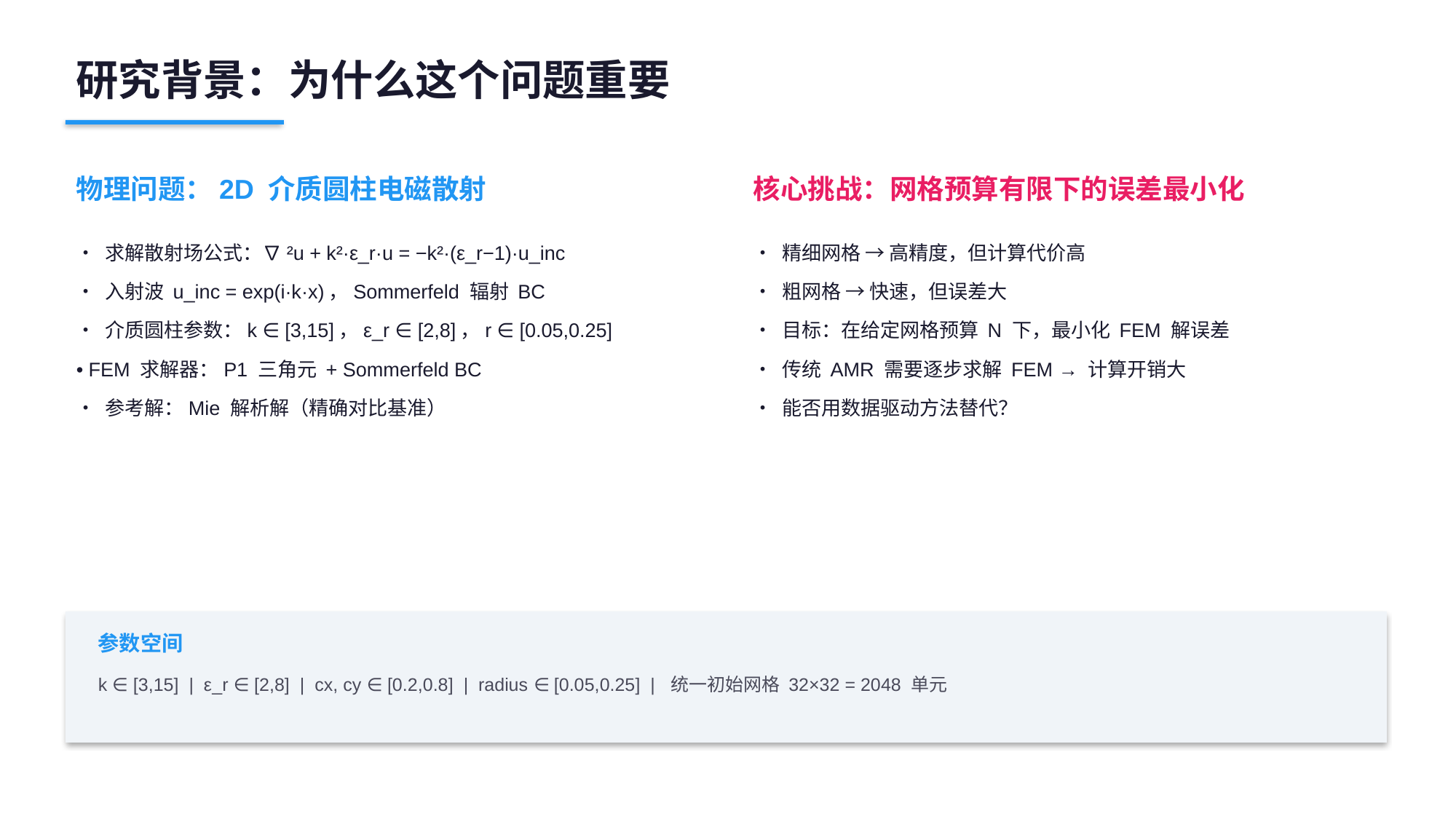

研究背景：为什么这个问题重要

物理问题：2D 介质圆柱电磁散射
核心挑战：网格预算有限下的误差最小化
• 求解散射场公式：∇²u + k²·ε_r·u = −k²·(ε_r−1)·u_inc
• 入射波 u_inc = exp(i·k·x)，Sommerfeld 辐射 BC
• 介质圆柱参数：k ∈ [3,15]，ε_r ∈ [2,8]，r ∈ [0.05,0.25]
• FEM 求解器：P1 三角元 + Sommerfeld BC
• 参考解：Mie 解析解（精确对比基准）
• 精细网格 → 高精度，但计算代价高
• 粗网格 → 快速，但误差大
• 目标：在给定网格预算 N 下，最小化 FEM 解误差
• 传统 AMR 需要逐步求解 FEM → 计算开销大
• 能否用数据驱动方法替代？

参数空间
k ∈ [3,15]  |  ε_r ∈ [2,8]  |  cx, cy ∈ [0.2,0.8]  |  radius ∈ [0.05,0.25]  |  统一初始网格 32×32 = 2048 单元